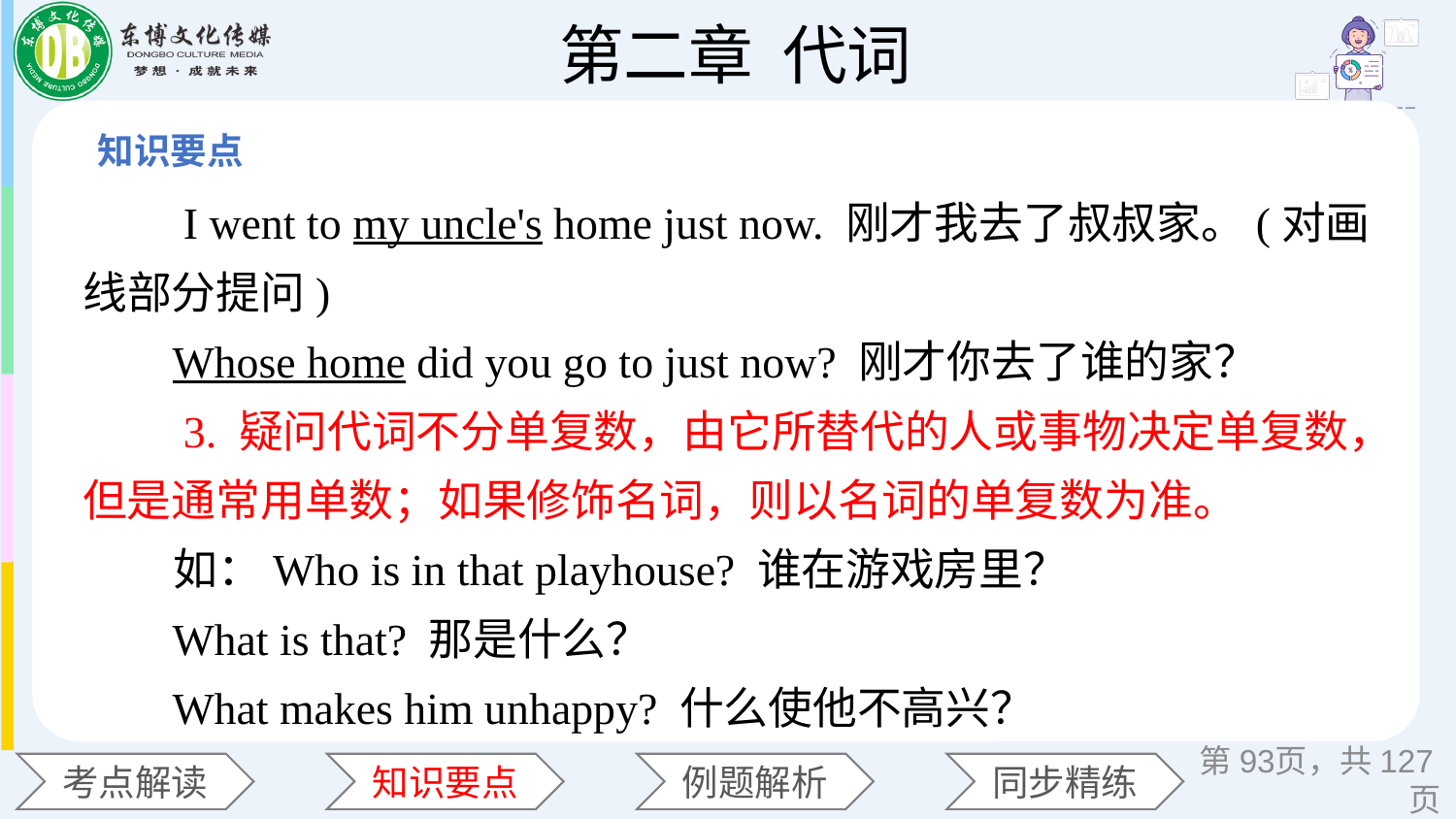

I went to my uncle's home just now. 刚才我去了叔叔家。(对画线部分提问)
        Whose home did you go to just now? 刚才你去了谁的家？
         3. 疑问代词不分单复数，由它所替代的人或事物决定单复数，但是通常用单数；如果修饰名词，则以名词的单复数为准。
        如：Who is in that playhouse? 谁在游戏房里？
        What is that? 那是什么？
        What makes him unhappy? 什么使他不高兴？

第93页，共127页